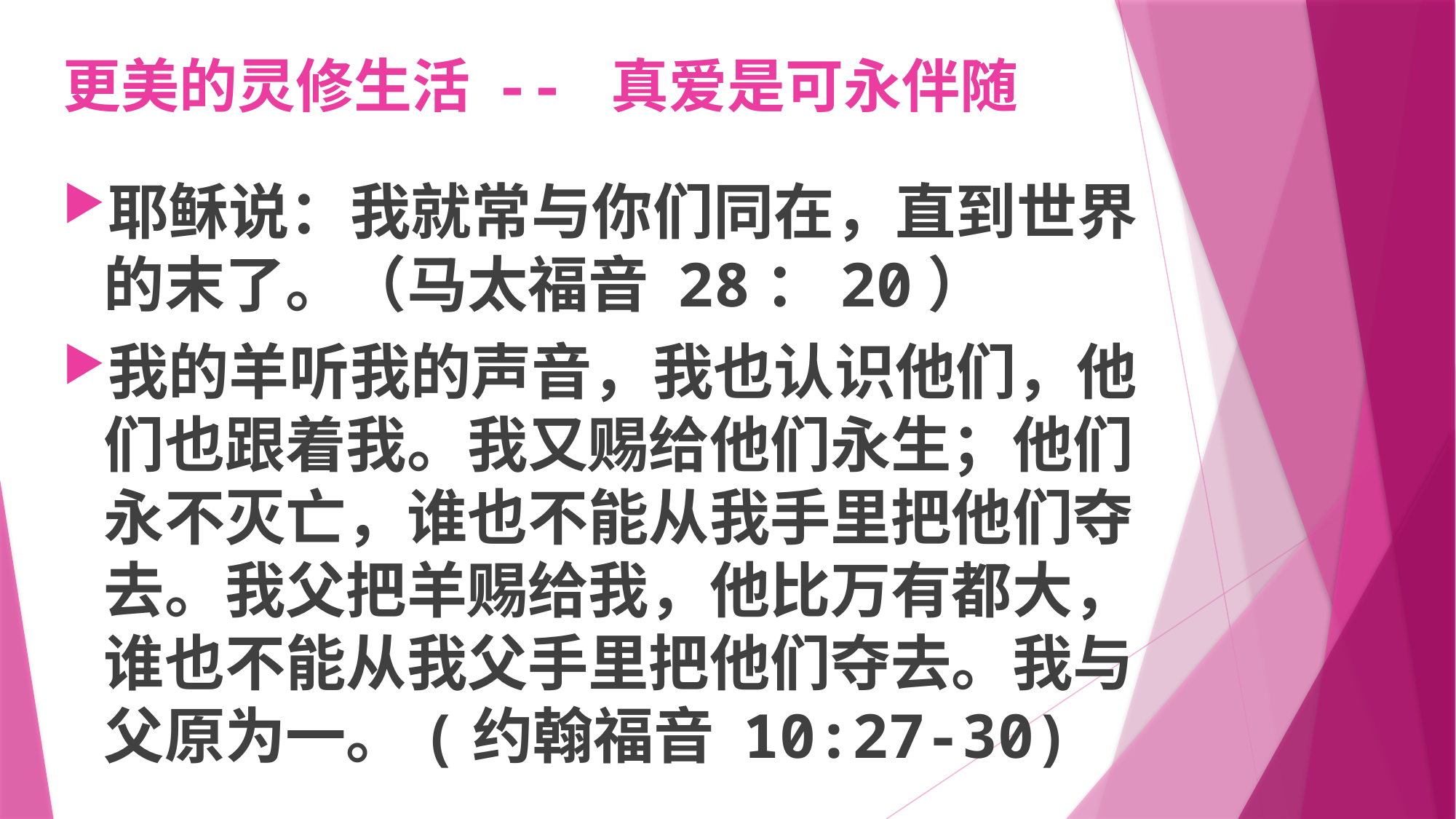

# 更美的灵修生活 -- 真爱是可永伴随
耶稣说：我就常与你们同在，直到世界的末了。（马太福音 28：20）
我的羊听我的声音，我也认识他们，他们也跟着我。我又赐给他们永生；他们永不灭亡，谁也不能从我手里把他们夺去。我父把羊赐给我，他比万有都大，谁也不能从我父手里把他们夺去。我与父原为一。(约翰福音 10:27-30)